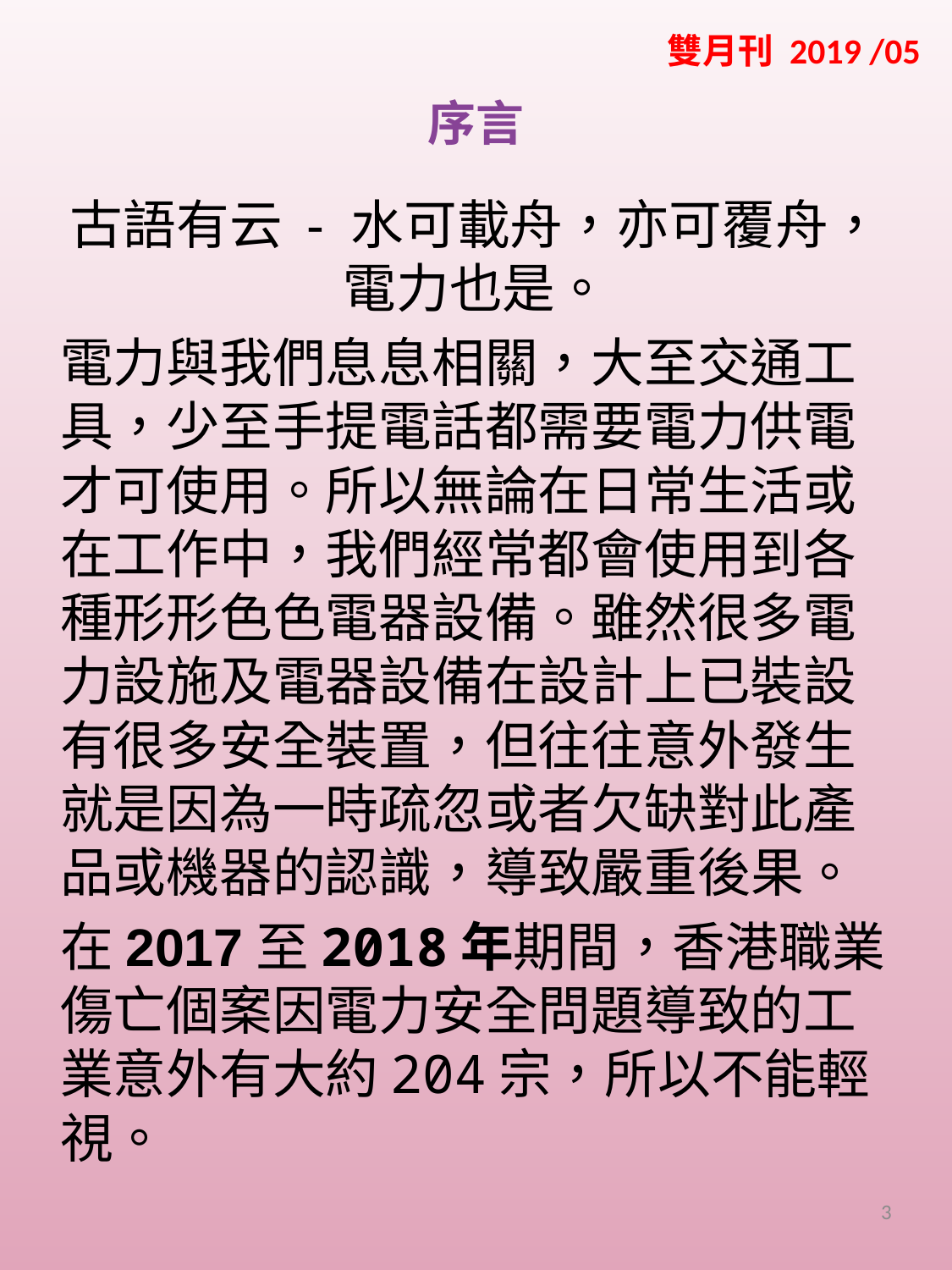

雙月刊 2019 /05
序言
古語有云 - 水可載舟，亦可覆舟，電力也是。
電力與我們息息相關，大至交通工具，少至手提電話都需要電力供電才可使用。所以無論在日常生活或在工作中，我們經常都會使用到各種形形色色電器設備。雖然很多電力設施及電器設備在設計上已裝設有很多安全裝置，但往往意外發生就是因為一時疏忽或者欠缺對此產品或機器的認識，導致嚴重後果。
在2017至2018年期間，香港職業傷亡個案因電力安全問題導致的工業意外有大約204宗，所以不能輕視。
3